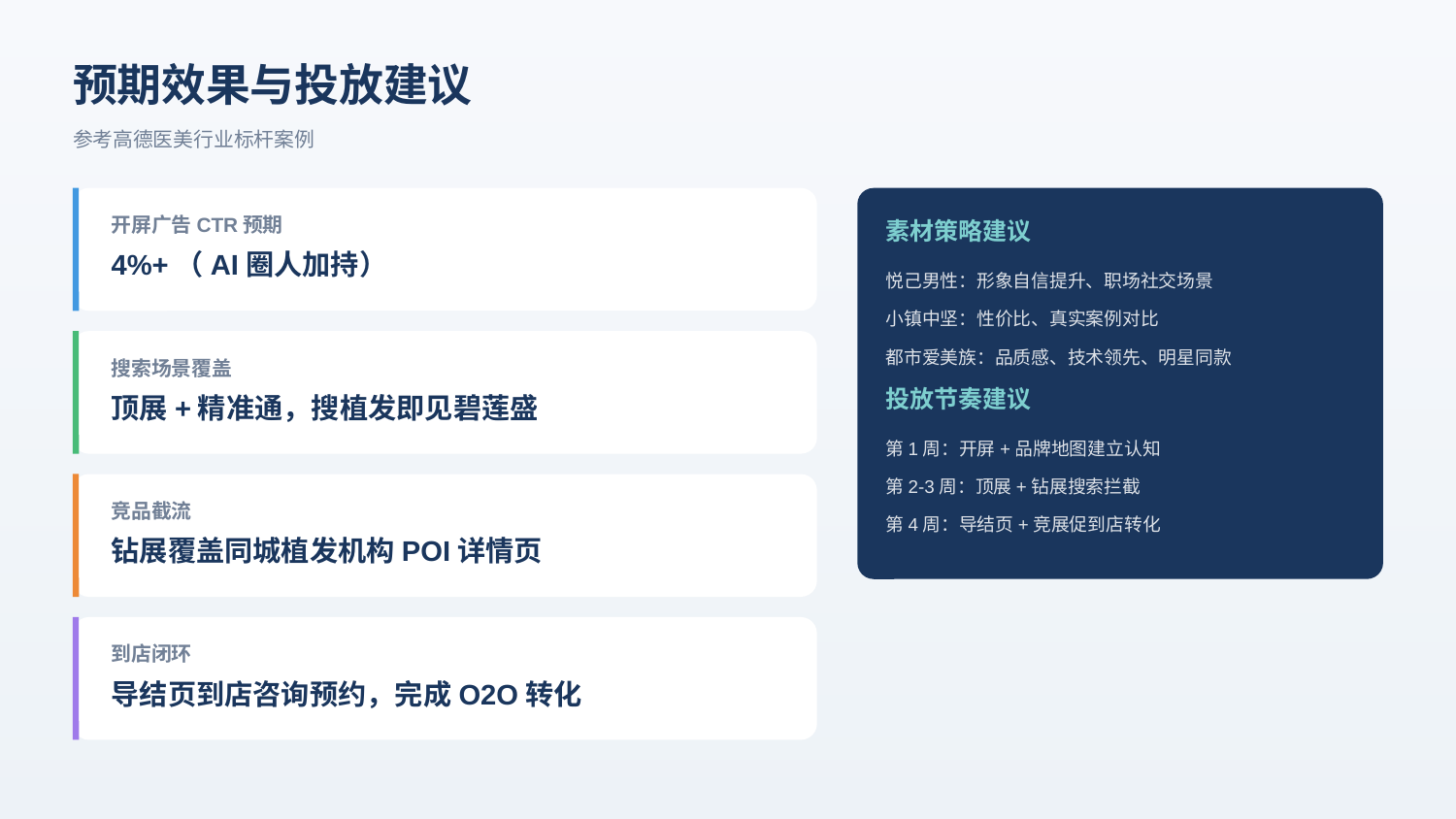

预期效果与投放建议
参考高德医美行业标杆案例

开屏广告CTR预期
素材策略建议
4%+（AI圈人加持）
悦己男性：形象自信提升、职场社交场景
小镇中坚：性价比、真实案例对比

都市爱美族：品质感、技术领先、明星同款
搜索场景覆盖
投放节奏建议
顶展+精准通，搜植发即见碧莲盛
第1周：开屏+品牌地图建立认知

第2-3周：顶展+钻展搜索拦截
竞品截流
第4周：导结页+竞展促到店转化
钻展覆盖同城植发机构POI详情页

到店闭环
导结页到店咨询预约，完成O2O转化